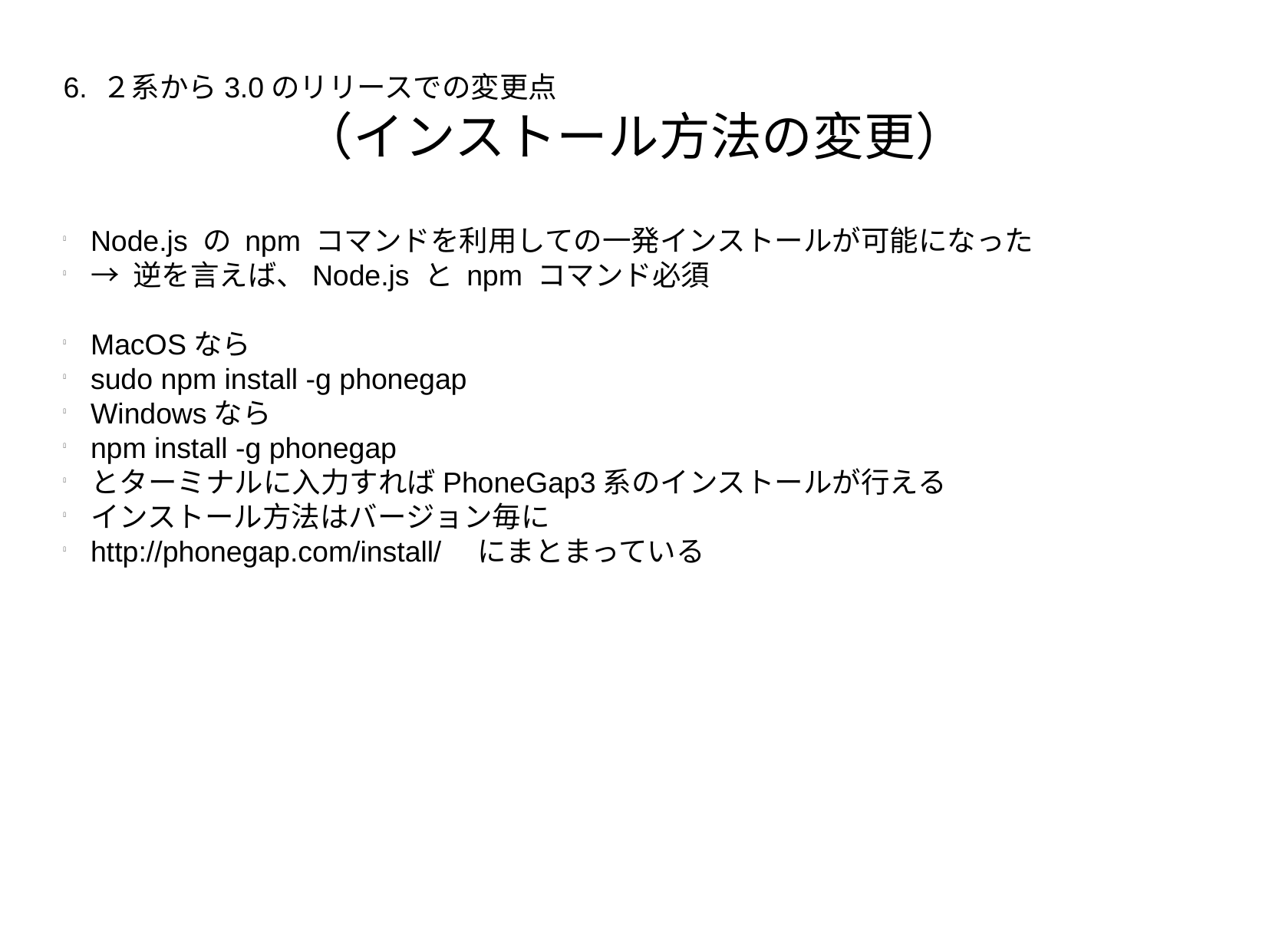

6. ２系から3.0のリリースでの変更点
（インストール方法の変更）
Node.js の npm コマンドを利用しての一発インストールが可能になった
→ 逆を言えば、Node.js と npm コマンド必須

MacOSなら
sudo npm install -g phonegap
Windowsなら
npm install -g phonegap
とターミナルに入力すればPhoneGap3系のインストールが行える
インストール方法はバージョン毎に
http://phonegap.com/install/　にまとまっている